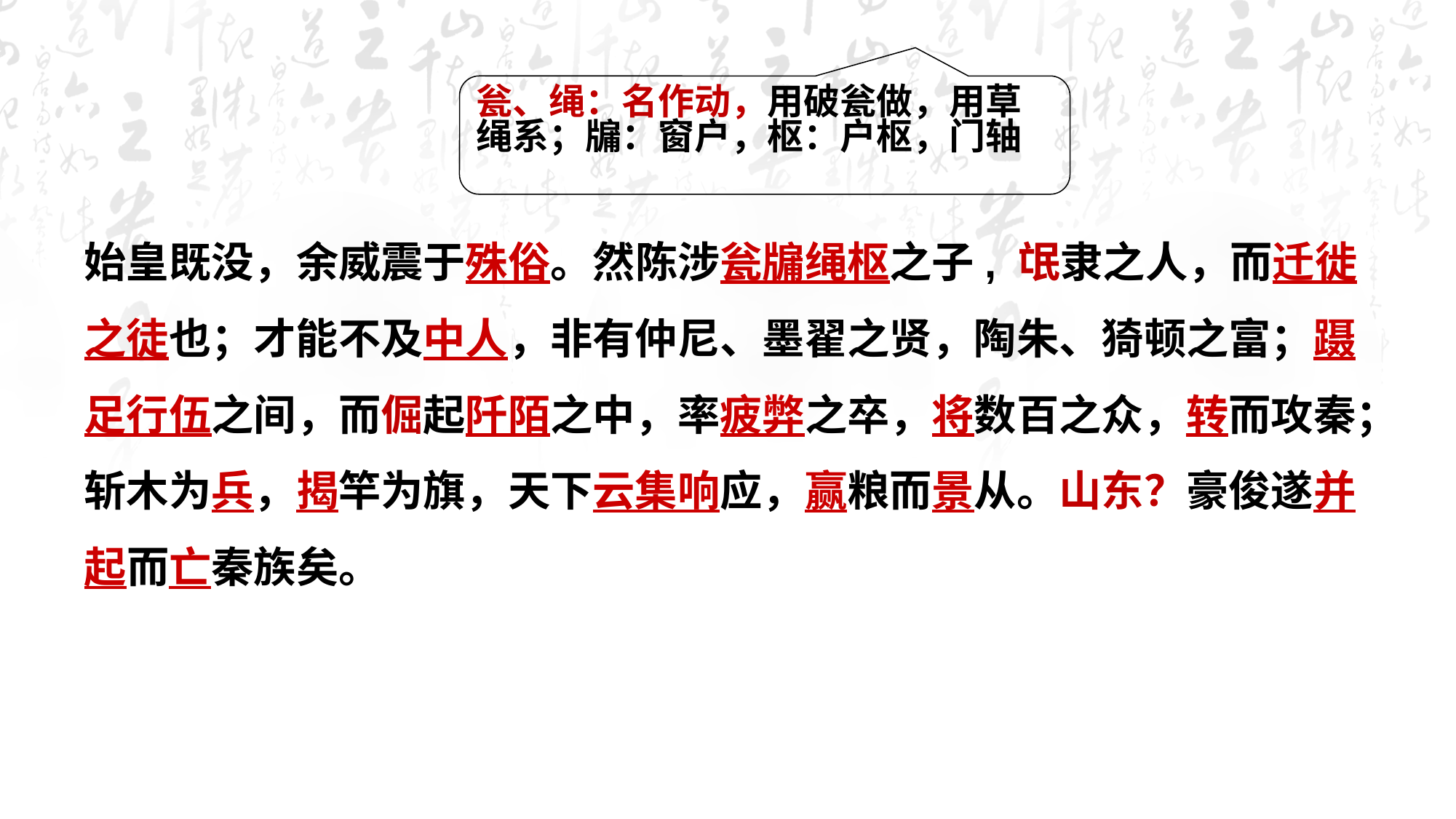

瓮、绳：名作动，用破瓮做，用草绳系；牖：窗户，枢：户枢，门轴
始皇既没，余威震于殊俗。然陈涉瓮牖绳枢之子, 氓隶之人，而迁徙之徒也；才能不及中人，非有仲尼、墨翟之贤，陶朱、猗顿之富；蹑足行伍之间，而倔起阡陌之中，率疲弊之卒，将数百之众，转而攻秦；斩木为兵，揭竿为旗，天下云集响应，赢粮而景从。山东？豪俊遂并起而亡秦族矣。